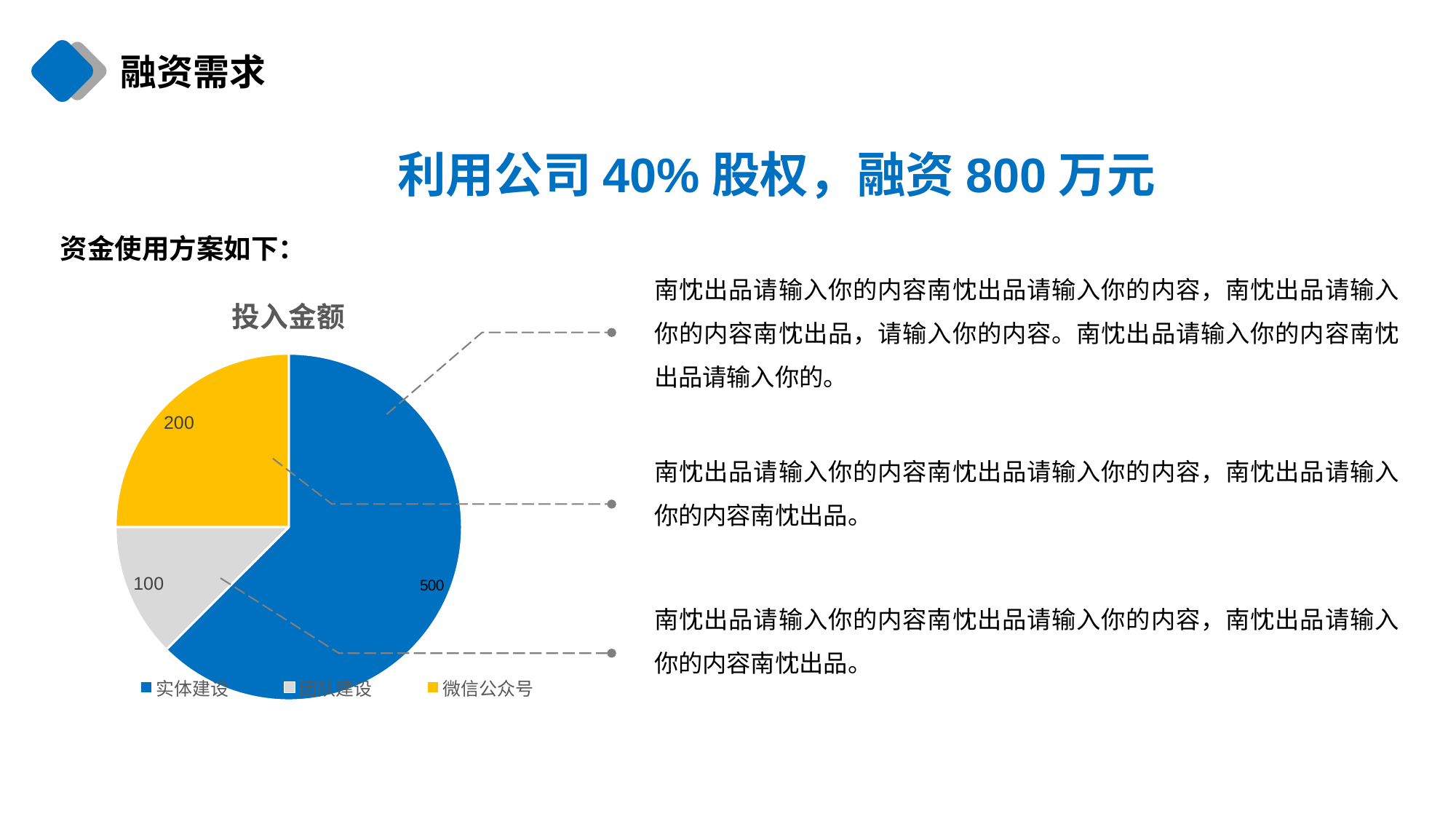

融资需求
利用公司40%股权，融资800万元
资金使用方案如下：
南忱出品请输入你的内容南忱出品请输入你的内容，南忱出品请输入你的内容南忱出品，请输入你的内容。南忱出品请输入你的内容南忱出品请输入你的。

### Chart:

| Category | 投入金额 |
|---|---|
| 实体建设 | 500.0 |
| 团队建设 | 100.0 |
| 微信公众号 | 200.0 |
南忱出品请输入你的内容南忱出品请输入你的内容，南忱出品请输入你的内容南忱出品。

南忱出品请输入你的内容南忱出品请输入你的内容，南忱出品请输入你的内容南忱出品。